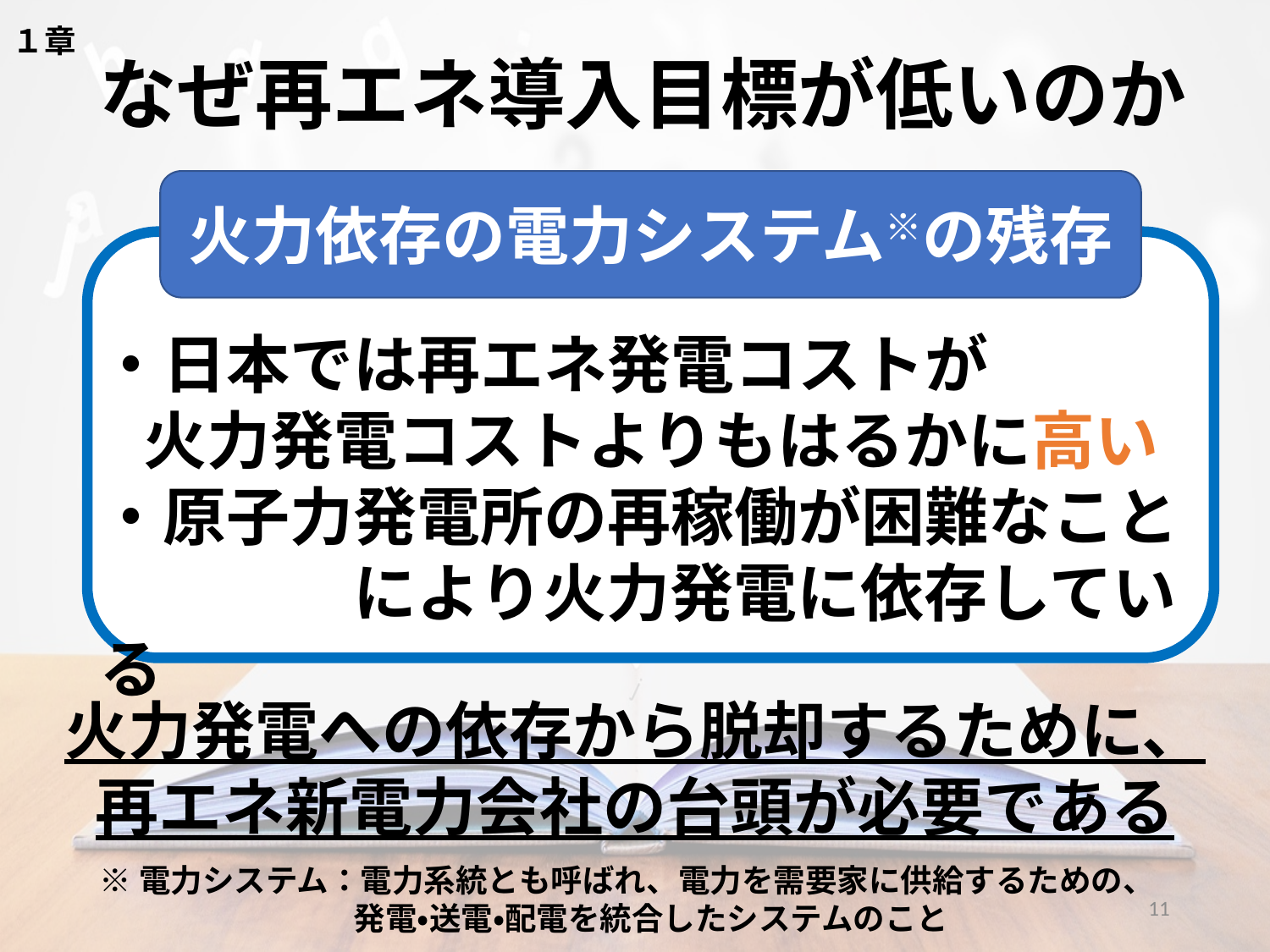

# なぜ再エネ導入目標が低いのか
１章
火力依存の電力システム※の残存

・日本では再エネ発電コストが
  火力発電コストよりもはるかに高い
・原子力発電所の再稼働が困難なこと　　	により火力発電に依存している
火力発電への依存から脱却するために、
再エネ新電力会社の台頭が必要である
※電力システム：電力系統とも呼ばれ、電力を需要家に供給するための、
　　　　　　　　発電・送電・配電を統合したシステムのこと
11